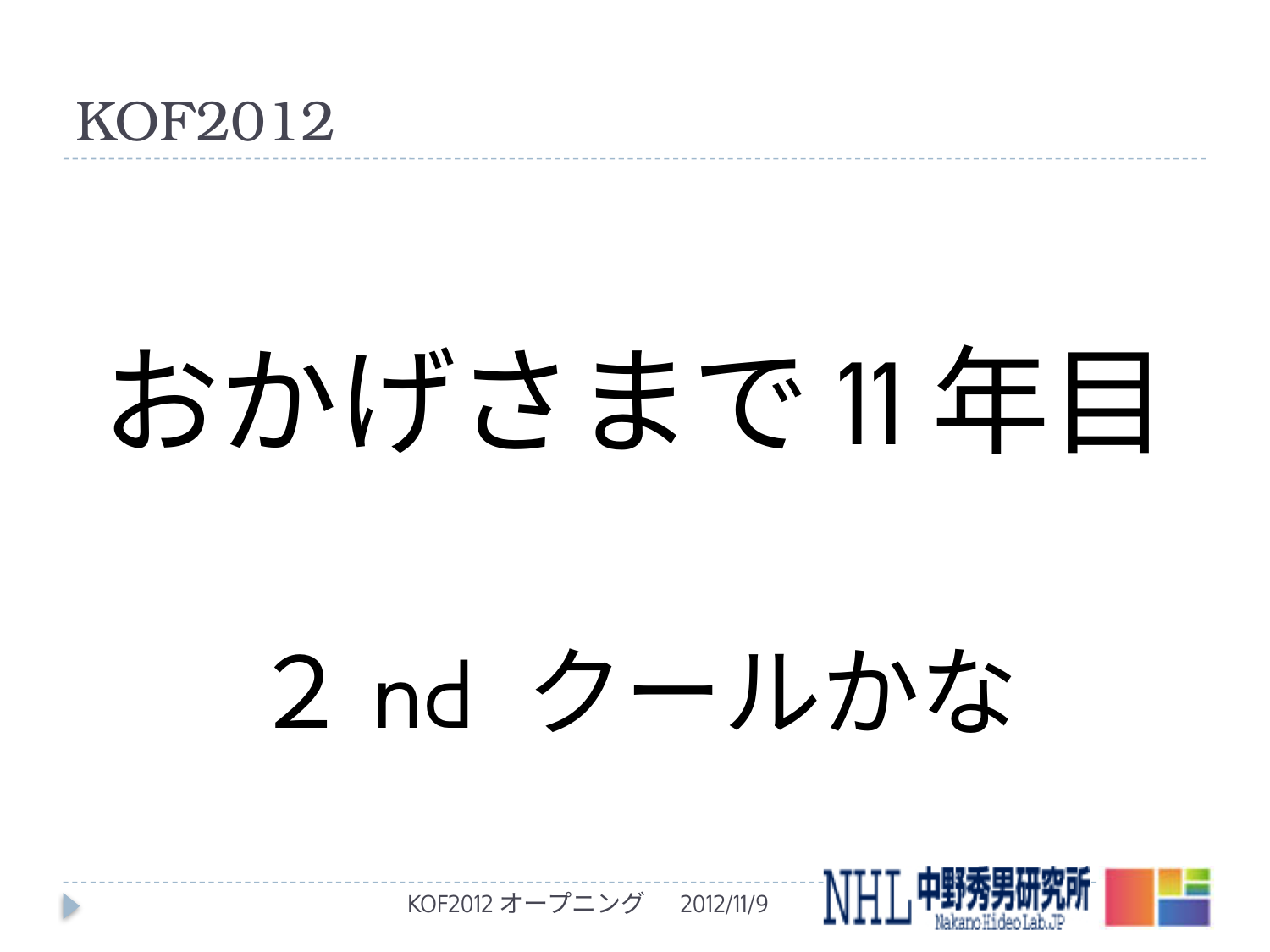

# KOF2012

おかげさまで11年目

２nd クールかな
KOF2012オープニング
2012/11/9